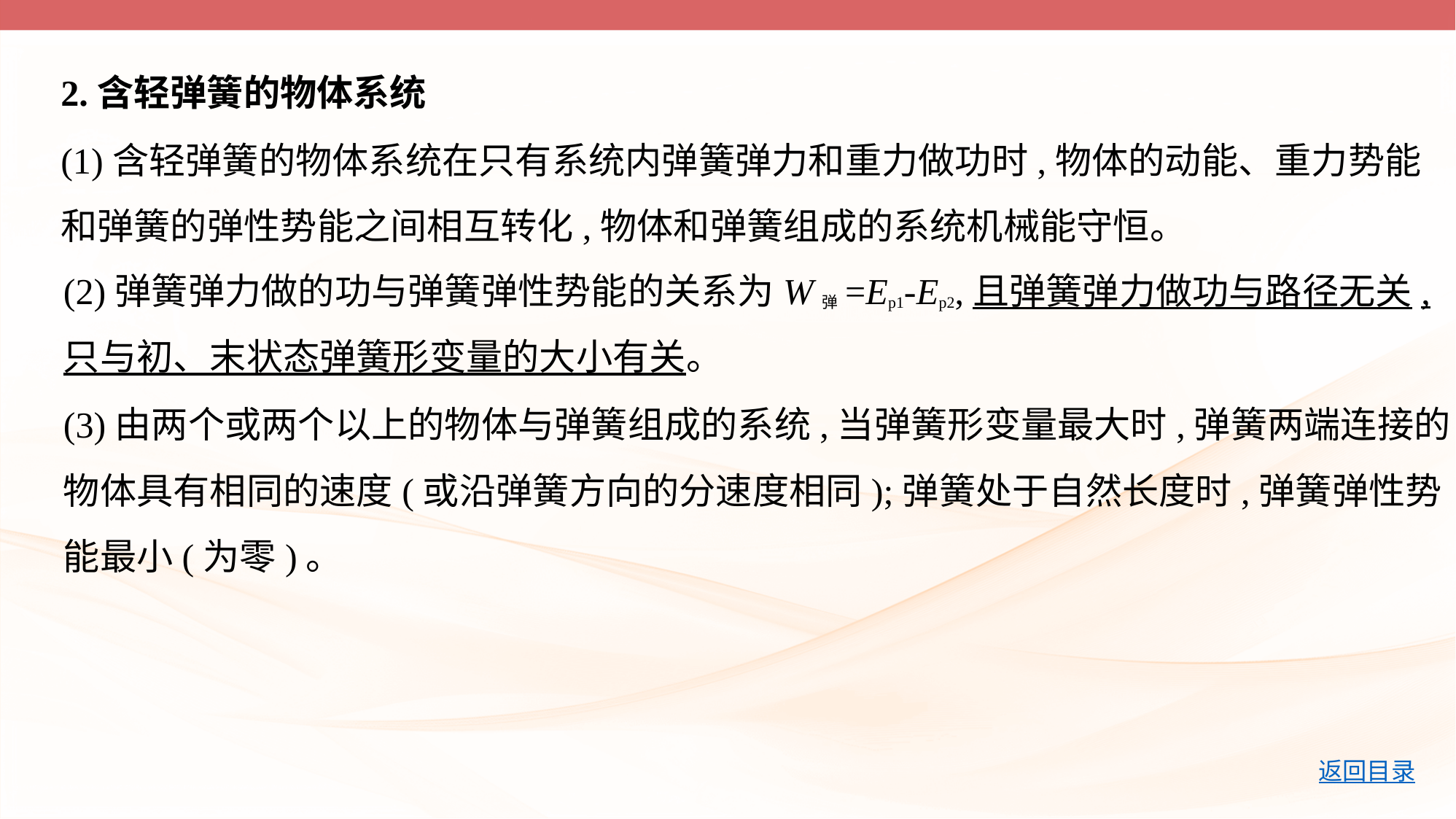

2.含轻弹簧的物体系统
(1)含轻弹簧的物体系统在只有系统内弹簧弹力和重力做功时,物体的动能、重力势能
和弹簧的弹性势能之间相互转化,物体和弹簧组成的系统机械能守恒。
(2)弹簧弹力做的功与弹簧弹性势能的关系为W弹=Ep1-Ep2,且弹簧弹力做功与路径无关,
只与初、末状态弹簧形变量的大小有关。
(3)由两个或两个以上的物体与弹簧组成的系统,当弹簧形变量最大时,弹簧两端连接的
物体具有相同的速度(或沿弹簧方向的分速度相同);弹簧处于自然长度时,弹簧弹性势
能最小(为零)。